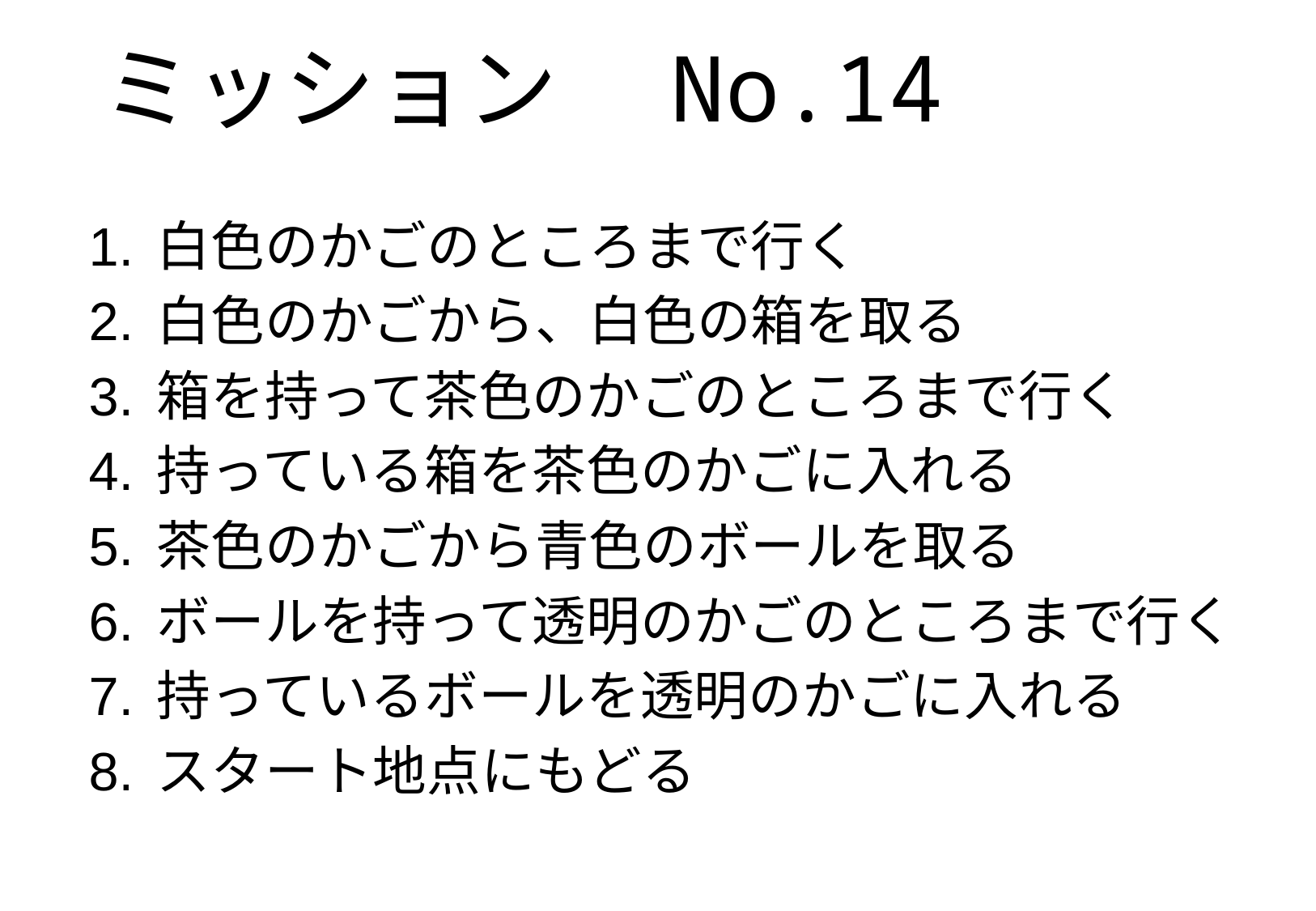

# ミッション　No.14
白色のかごのところまで行く
白色のかごから、白色の箱を取る
箱を持って茶色のかごのところまで行く
持っている箱を茶色のかごに入れる
茶色のかごから青色のボールを取る
ボールを持って透明のかごのところまで行く
持っているボールを透明のかごに入れる
スタート地点にもどる